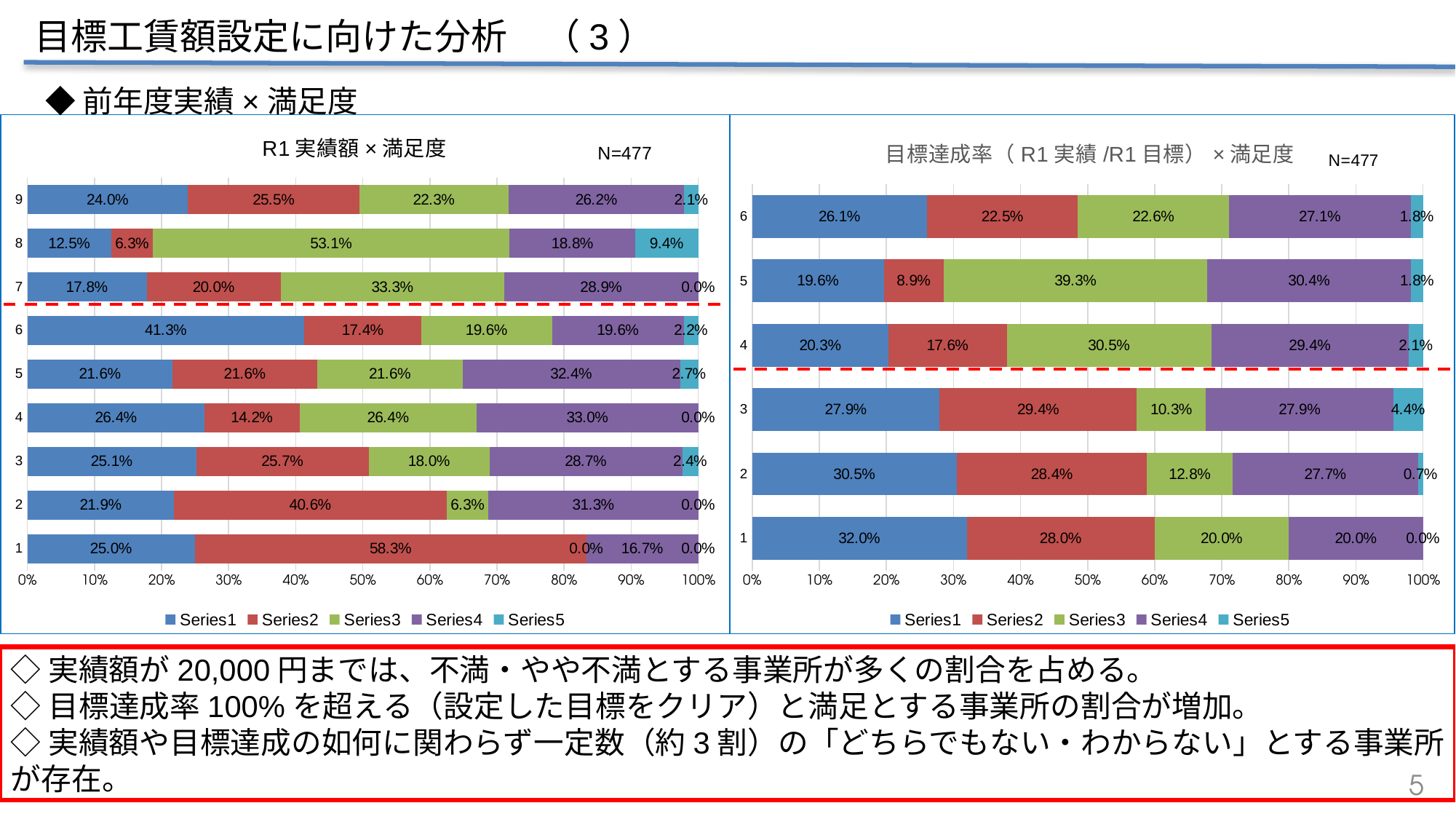

目標工賃額設定に向けた分析　（3）
◆前年度実績×満足度

### Chart: R1実績額×満足度

| Category |  |  |  |  |  |
|---|---|---|---|---|---|

### Chart: 目標達成率（R1実績/R1目標）×満足度

| Category |  |  |  |  |  |
|---|---|---|---|---|---|
◇実績額が20,000円までは、不満・やや不満とする事業所が多くの割合を占める。
◇目標達成率100%を超える（設定した目標をクリア）と満足とする事業所の割合が増加。
◇実績額や目標達成の如何に関わらず一定数（約3割）の「どちらでもない・わからない」とする事業所が存在。
5